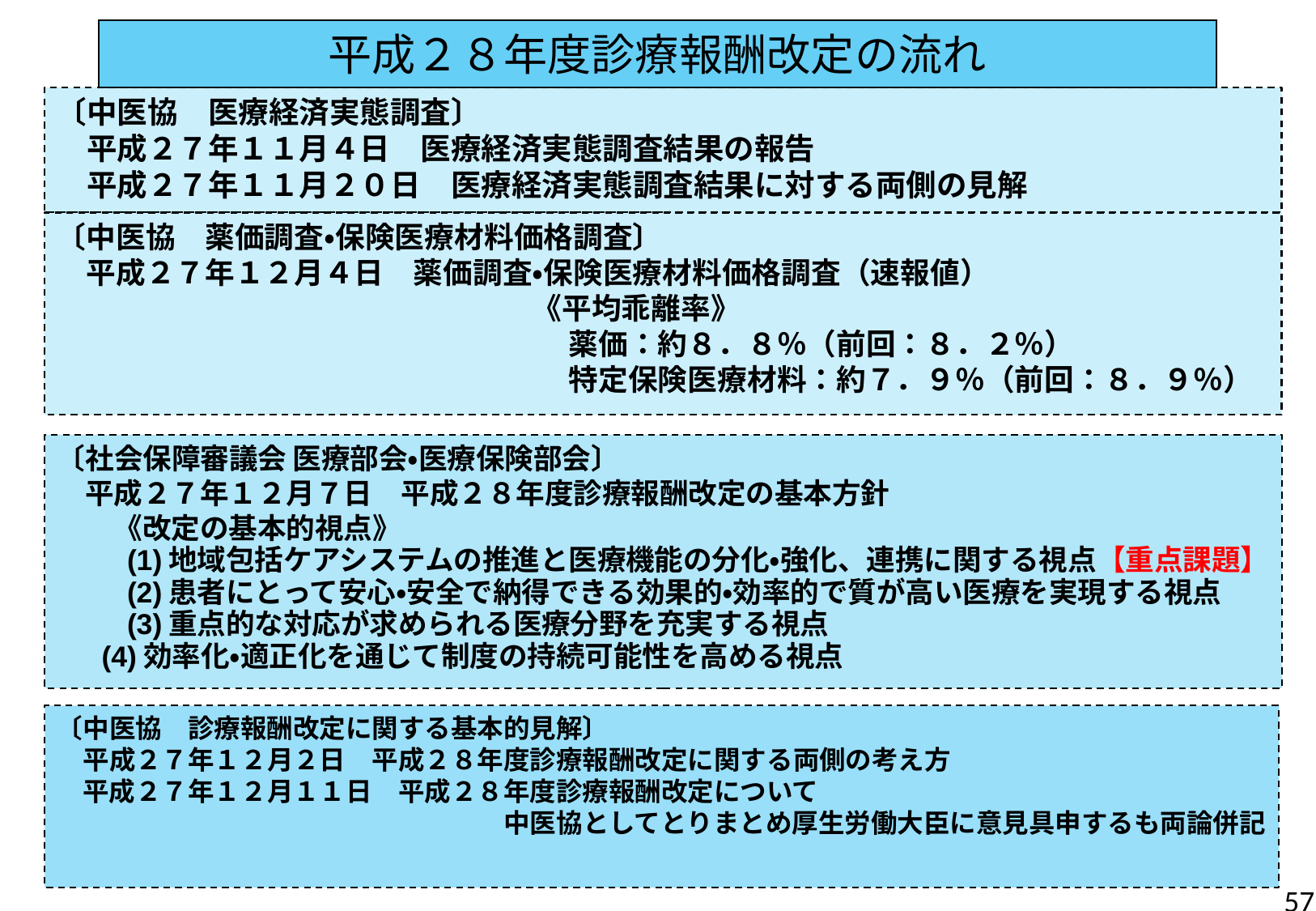

平成２８年度診療報酬改定の流れ
〔中医協　医療経済実態調査〕
　平成２７年１１月４日　医療経済実態調査結果の報告
　平成２７年１１月２０日　医療経済実態調査結果に対する両側の見解
〔中医協　薬価調査・保険医療材料価格調査〕
　平成２７年１２月４日　薬価調査・保険医療材料価格調査（速報値）
　　　　　　　　　　　　　　　　《平均乖離率》
　　　　　　　　　　　　　　　　　 薬価：約８．８％（前回：８．２％）
　　　　　　　　　　　　　　　　　 特定保険医療材料：約７．９％（前回：８．９％）
〔社会保障審議会 医療部会・医療保険部会〕
　平成２７年１２月７日　平成２８年度診療報酬改定の基本方針
　　《改定の基本的視点》
　　 (1)地域包括ケアシステムの推進と医療機能の分化・強化、連携に関する視点【重点課題】
　　 (2)患者にとって安心・安全で納得できる効果的・効率的で質が高い医療を実現する視点
　　 (3)重点的な対応が求められる医療分野を充実する視点
(4)効率化・適正化を通じて制度の持続可能性を高める視点
〔中医協　診療報酬改定に関する基本的見解〕
　平成２７年１２月２日　平成２８年度診療報酬改定に関する両側の考え方
　平成２７年１２月１１日　平成２８年度診療報酬改定について
　　　　　　　　　　　　　　　　　中医協としてとりまとめ厚生労働大臣に意見具申するも両論併記